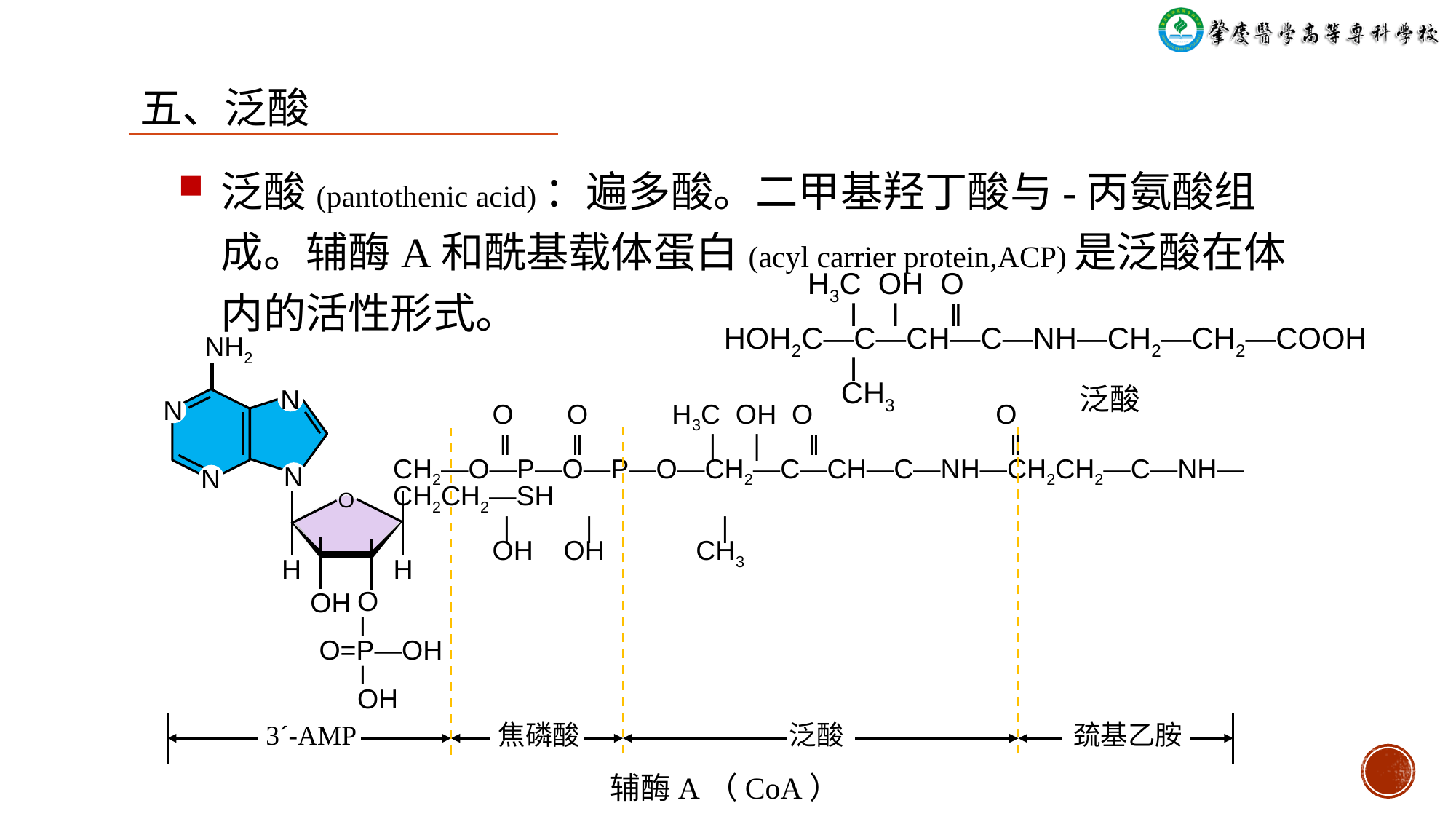

五、泛酸
泛酸(pantothenic acid)：遍多酸。二甲基羟丁酸与-丙氨酸组成。辅酶A和酰基载体蛋白(acyl carrier protein,ACP)是泛酸在体内的活性形式。
          H3C  OH  O
               ⅼ    ⅼ      ‖
HOH2C―C―CH―C―NH―CH2―CH2―COOH
               ⅼ
              CH3
NH2
N

N

             O       O           H3C  OH  O                        O
              ‖        ‖                ∣    ∣      ‖                         ‖
CH2―O―P―O―P―O―CH2―C―CH―C―NH―CH2CH2―C―NH―CH2CH2―SH
              ∣         ∣                ∣
             OH    OH            CH3
N
N

O

H
H
OH
     O
      ⅼ
O=P―OH
      ⅼ
     OH
3ˊ-AMP
焦磷酸
泛酸
巯基乙胺
辅酶A（CoA）
泛酸